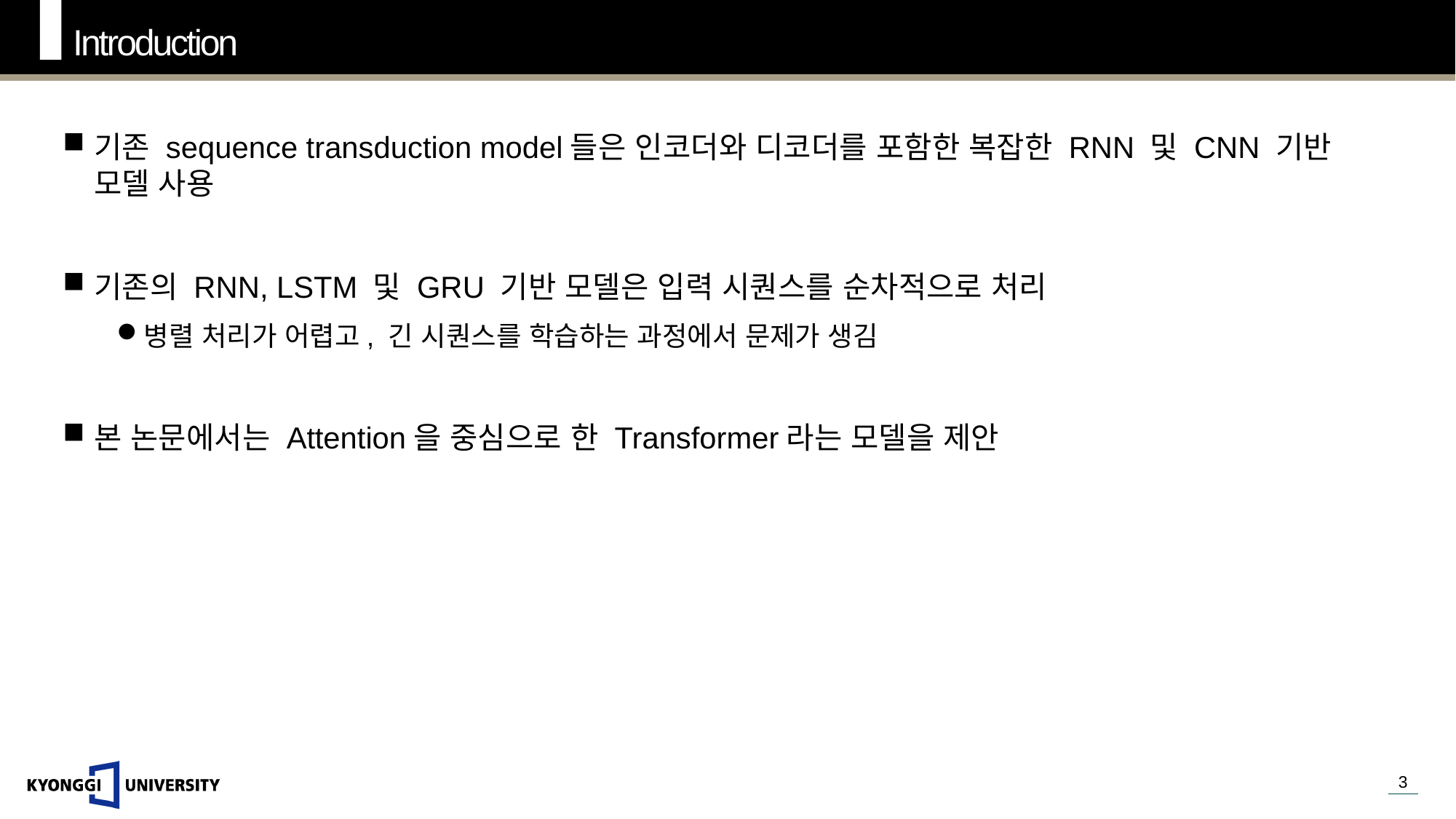

Introduction
기존 sequence transduction model들은 인코더와 디코더를 포함한 복잡한 RNN 및 CNN 기반 모델 사용

기존의 RNN, LSTM 및 GRU 기반 모델은 입력 시퀀스를 순차적으로 처리
병렬 처리가 어렵고, 긴 시퀀스를 학습하는 과정에서 문제가 생김

본 논문에서는 Attention을 중심으로 한 Transformer라는 모델을 제안